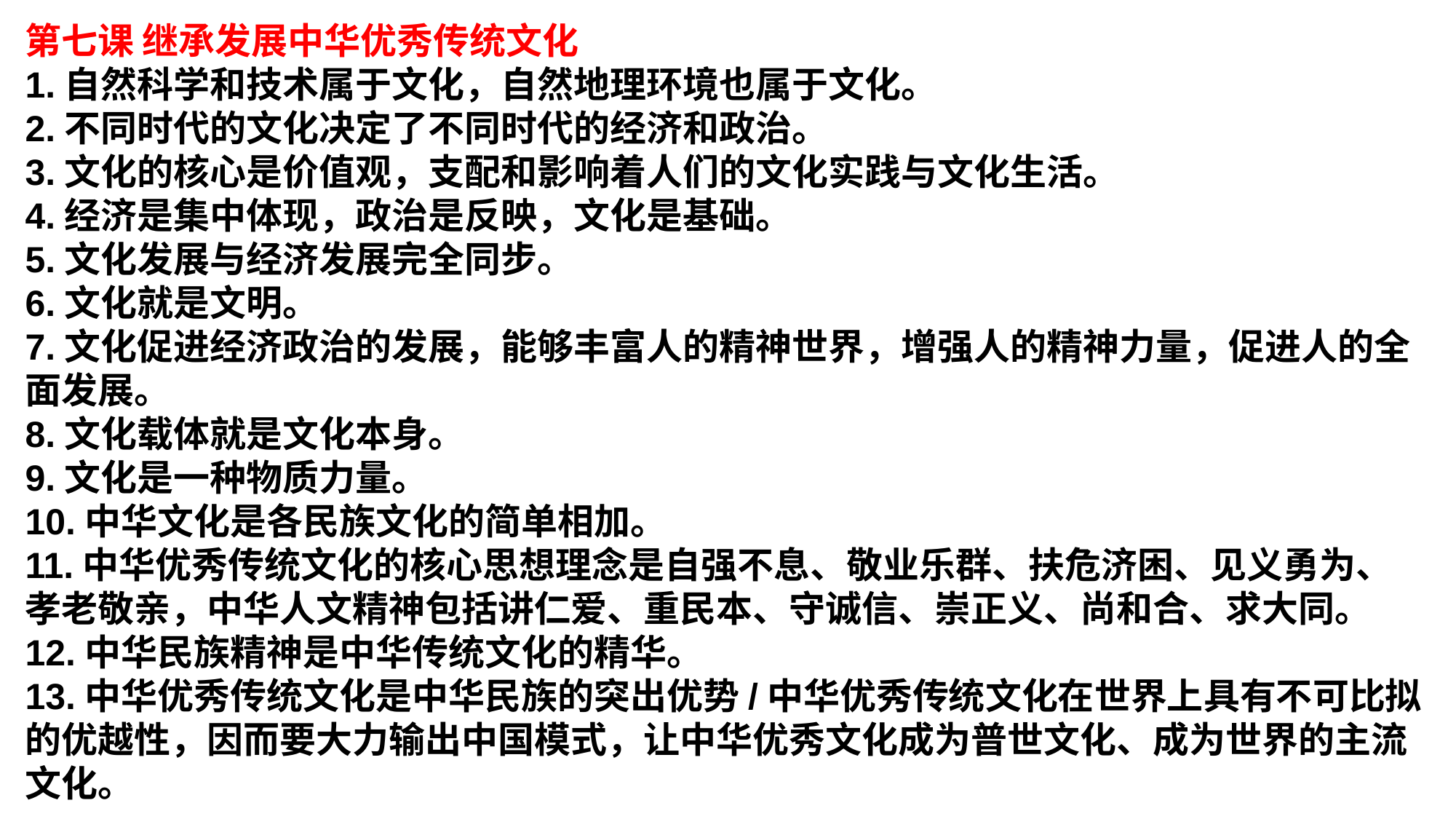

第七课 继承发展中华优秀传统文化
1.自然科学和技术属于文化，自然地理环境也属于文化。
2.不同时代的文化决定了不同时代的经济和政治。
3.文化的核心是价值观，支配和影响着人们的文化实践与文化生活。
4.经济是集中体现，政治是反映，文化是基础。
5.文化发展与经济发展完全同步。
6.文化就是文明。
7.文化促进经济政治的发展，能够丰富人的精神世界，增强人的精神力量，促进人的全面发展。
8.文化载体就是文化本身。
9.文化是一种物质力量。
10.中华文化是各民族文化的简单相加。
11.中华优秀传统文化的核心思想理念是自强不息、敬业乐群、扶危济困、见义勇为、孝老敬亲，中华人文精神包括讲仁爱、重民本、守诚信、崇正义、尚和合、求大同。
12.中华民族精神是中华传统文化的精华。
13.中华优秀传统文化是中华民族的突出优势/中华优秀传统文化在世界上具有不可比拟的优越性，因而要大力输出中国模式，让中华优秀文化成为普世文化、成为世界的主流文化。